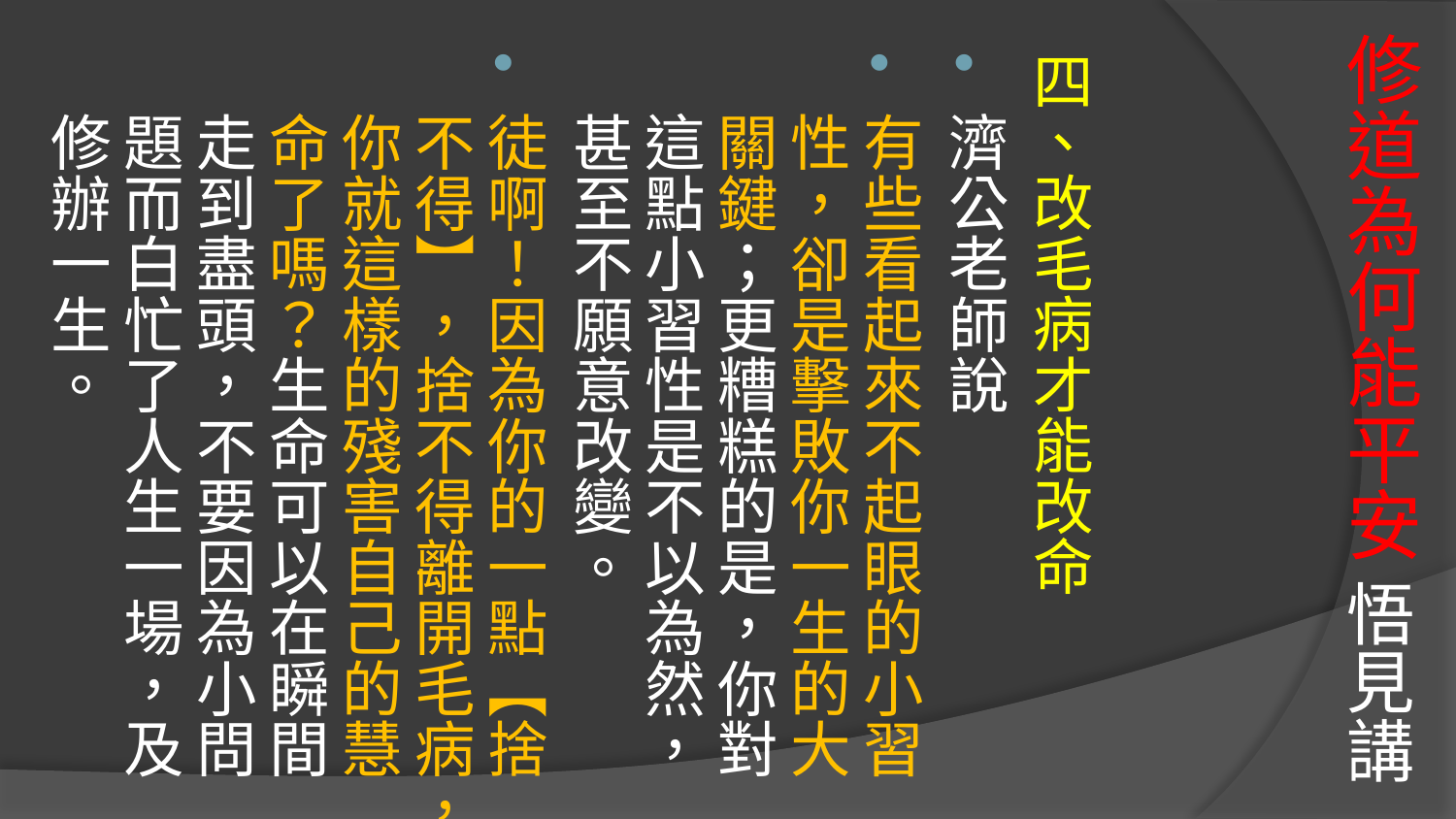

# 修道為何能平安 悟見講
四、改毛病才能改命
濟公老師說
有些看起來不起眼的小習性，卻是擊敗你一生的大關鍵；更糟糕的是，你對這點小習性是不以為然，甚至不願意改變。
徒啊！因為你的一點【捨不得】，捨不得離開毛病，你就這樣的殘害自己的慧命了嗎？生命可以在瞬間走到盡頭，不要因為小問題而白忙了人生一場，及修辦一生。